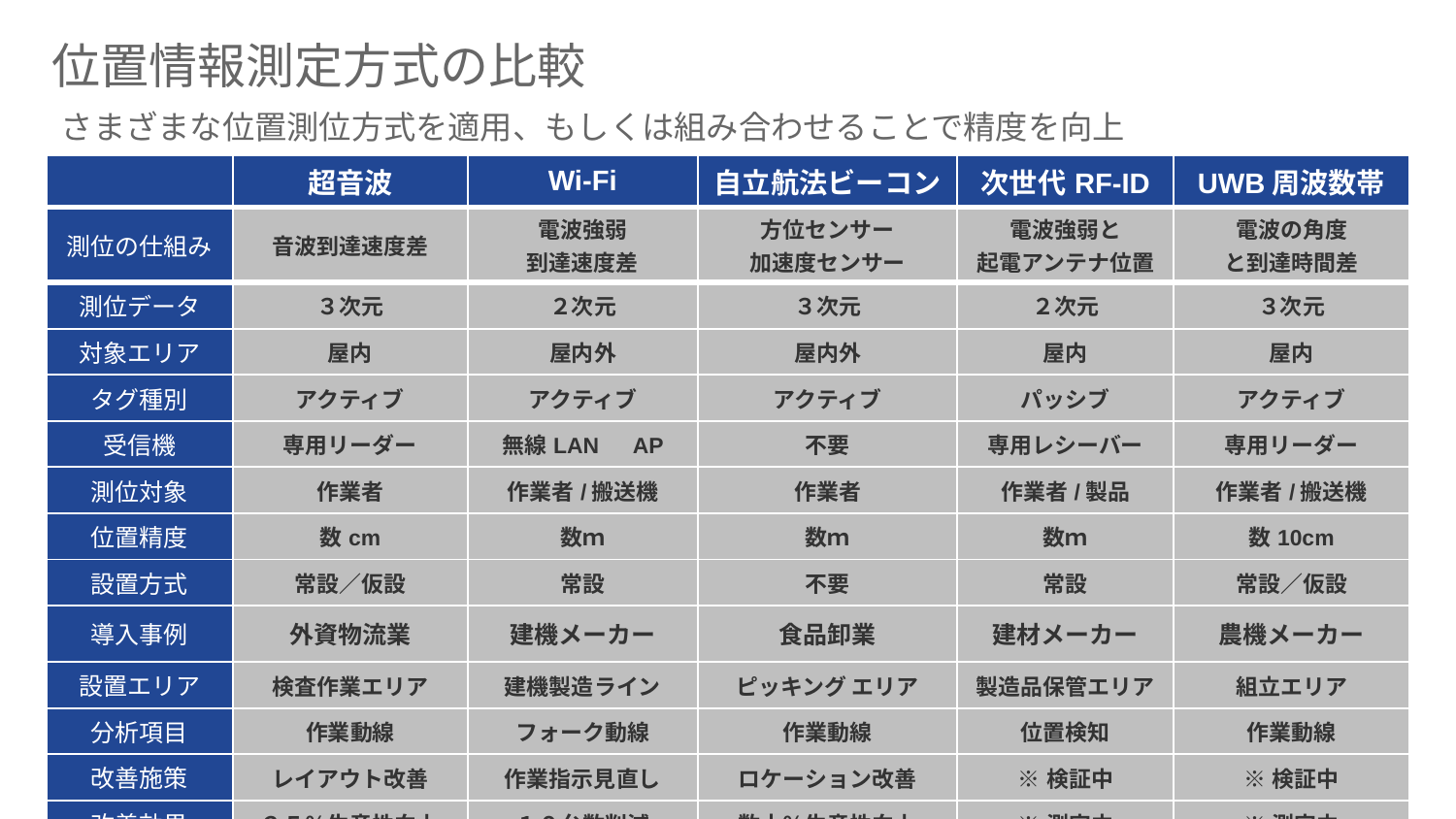

# 位置情報測定方式の比較
さまざまな位置測位方式を適用、もしくは組み合わせることで精度を向上
|  | 超音波 | Wi-Fi | 自立航法ビーコン | 次世代RF-ID | UWB周波数帯 |
| --- | --- | --- | --- | --- | --- |
| 測位の仕組み | 音波到達速度差 | 電波強弱 到達速度差 | 方位センサー 加速度センサー | 電波強弱と 起電アンテナ位置 | 電波の角度 と到達時間差 |
| 測位データ | ３次元 | ２次元 | ３次元 | ２次元 | ３次元 |
| 対象エリア | 屋内 | 屋内外 | 屋内外 | 屋内 | 屋内 |
| タグ種別 | アクティブ | アクティブ | アクティブ | パッシブ | アクティブ |
| 受信機 | 専用リーダー | 無線LAN　AP | 不要 | 専用レシーバー | 専用リーダー |
| 測位対象 | 作業者 | 作業者/搬送機 | 作業者 | 作業者/製品 | 作業者/搬送機 |
| 位置精度 | 数cm | 数ｍ | 数ｍ | 数ｍ | 数10cm |
| 設置方式 | 常設／仮設 | 常設 | 不要 | 常設 | 常設／仮設 |
| 導入事例 | 外資物流業 | 建機メーカー | 食品卸業 | 建材メーカー | 農機メーカー |
| 設置エリア | 検査作業エリア | 建機製造ライン | ピッキング エリア | 製造品保管エリア | 組立エリア |
| 分析項目 | 作業動線 | フォーク動線 | 作業動線 | 位置検知 | 作業動線 |
| 改善施策 | レイアウト改善 | 作業指示見直し | ロケーション改善 | ※検証中 | ※検証中 |
| 改善効果 | ２５％生産性向上 | １０台数削減 | 数十％生産性向上 | ※測定中 | ※測定中 |